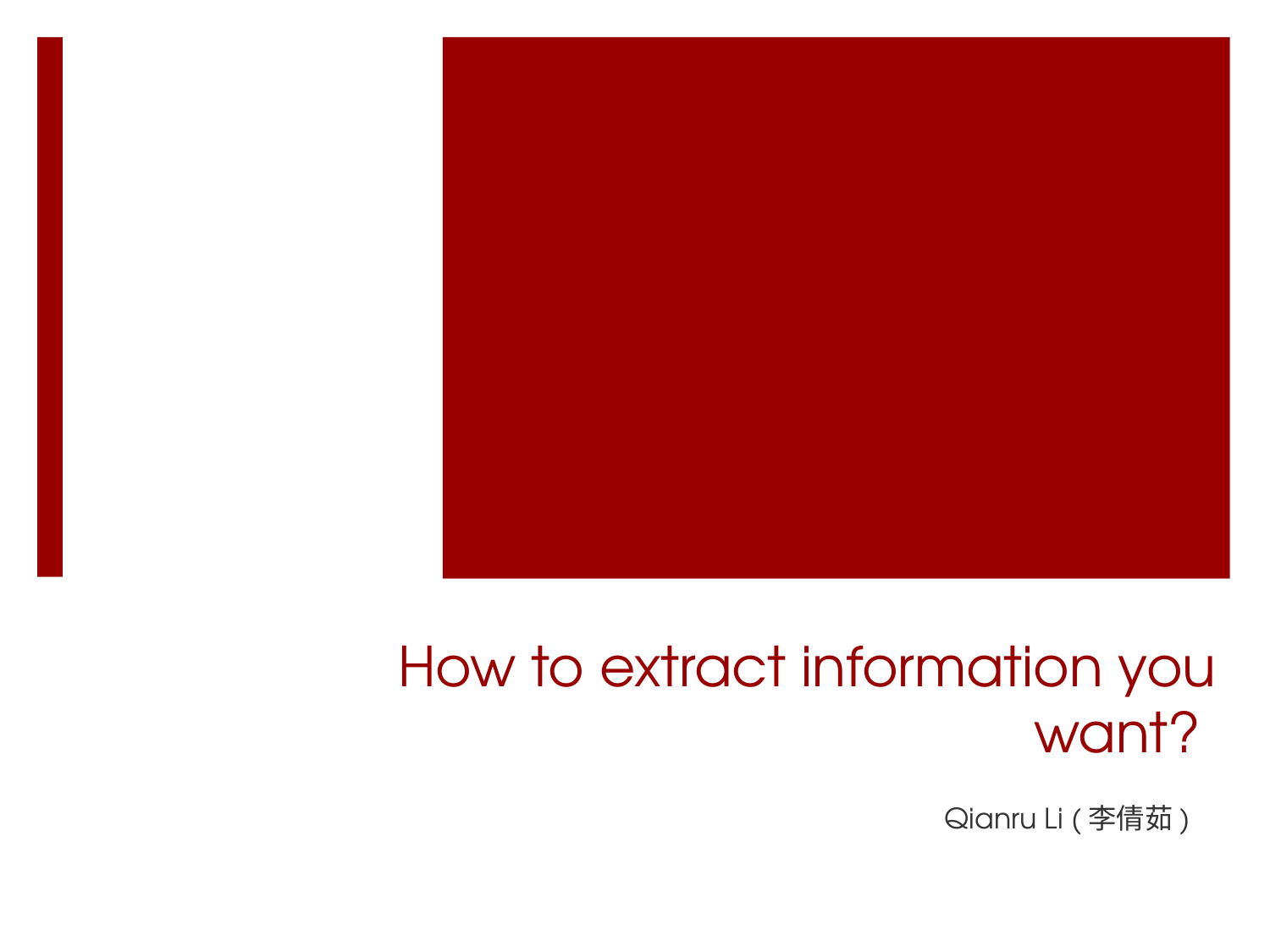

# How to extract information you want?
Qianru Li (李倩茹)